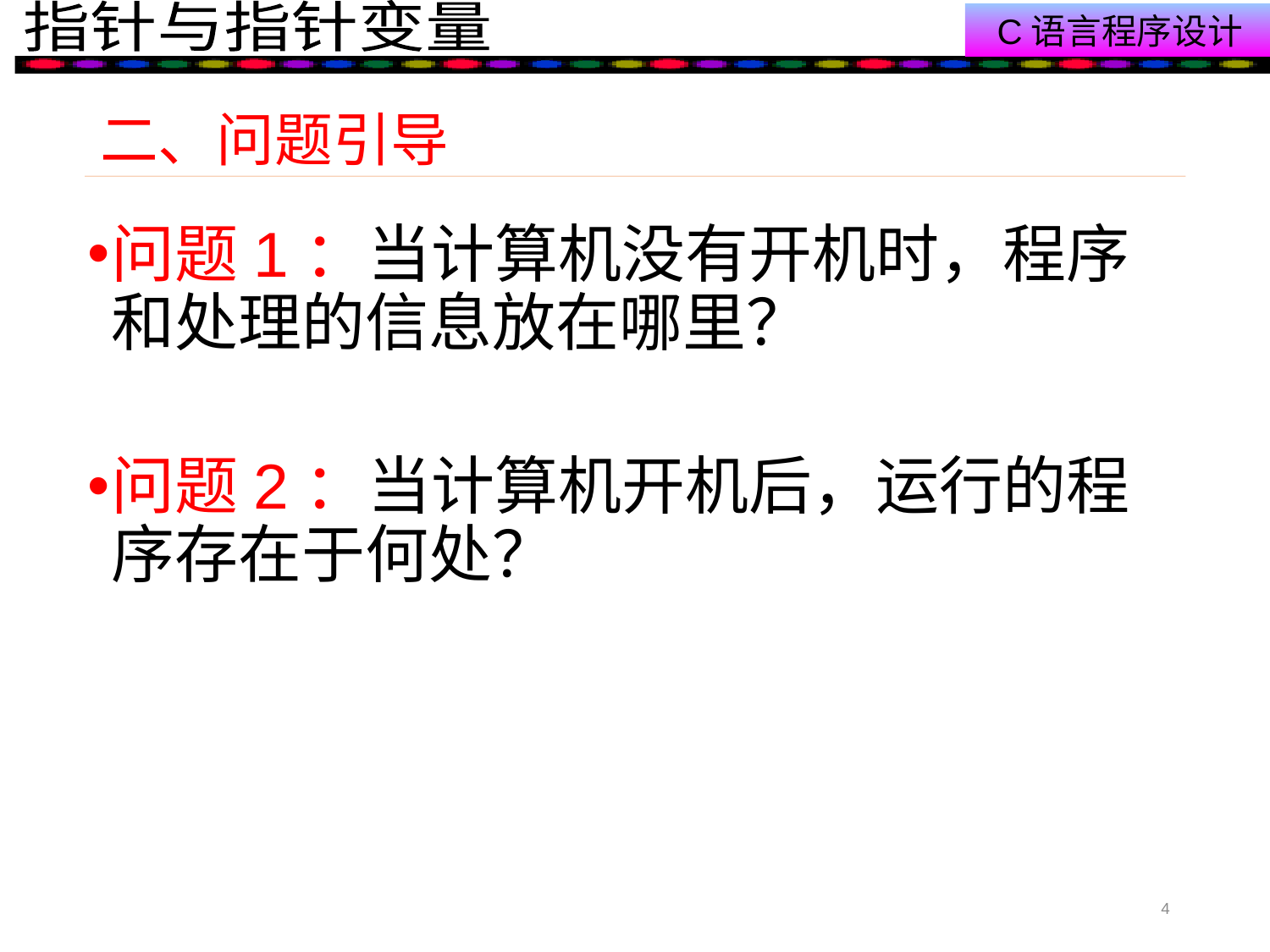

# 二、问题引导
问题1：当计算机没有开机时，程序和处理的信息放在哪里？

问题2：当计算机开机后，运行的程序存在于何处？
4